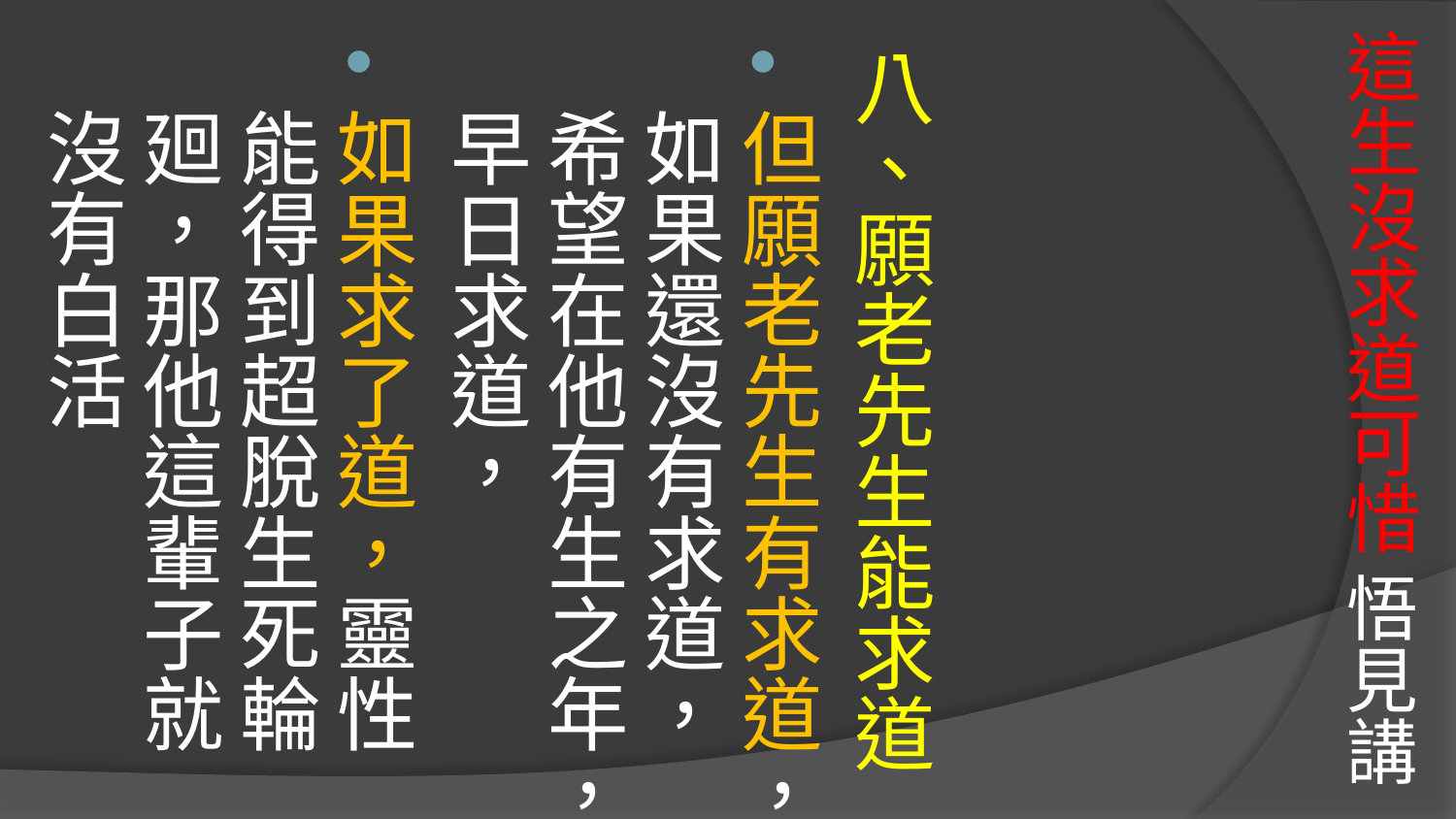

# 這生沒求道可惜 悟見講
八、願老先生能求道
但願老先生有求道，如果還沒有求道，希望在他有生之年，早日求道，
如果求了道，靈性能得到超脫生死輪廻，那他這輩子就沒有白活